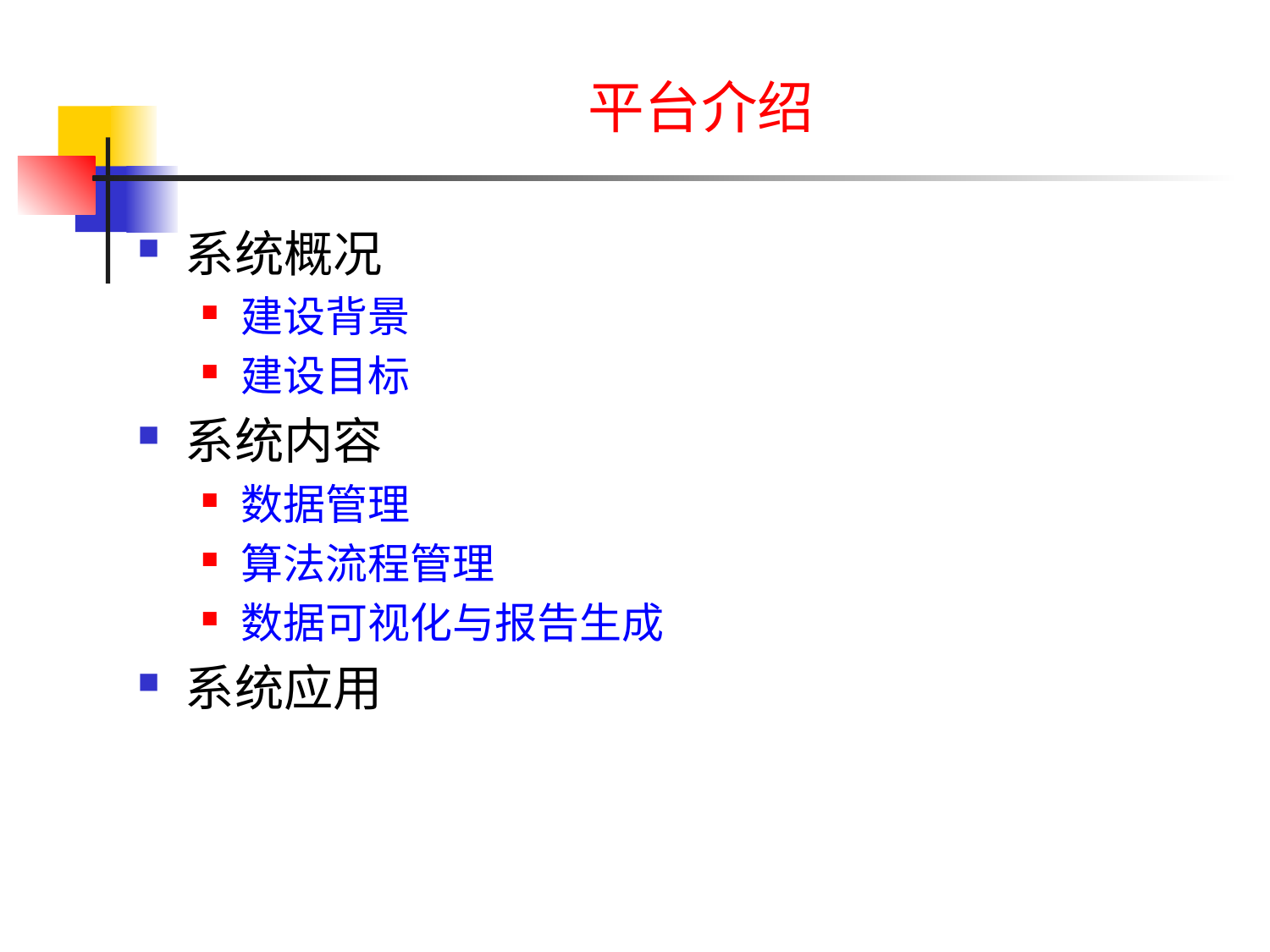

# 平台介绍
系统概况
建设背景
建设目标
系统内容
数据管理
算法流程管理
数据可视化与报告生成
系统应用